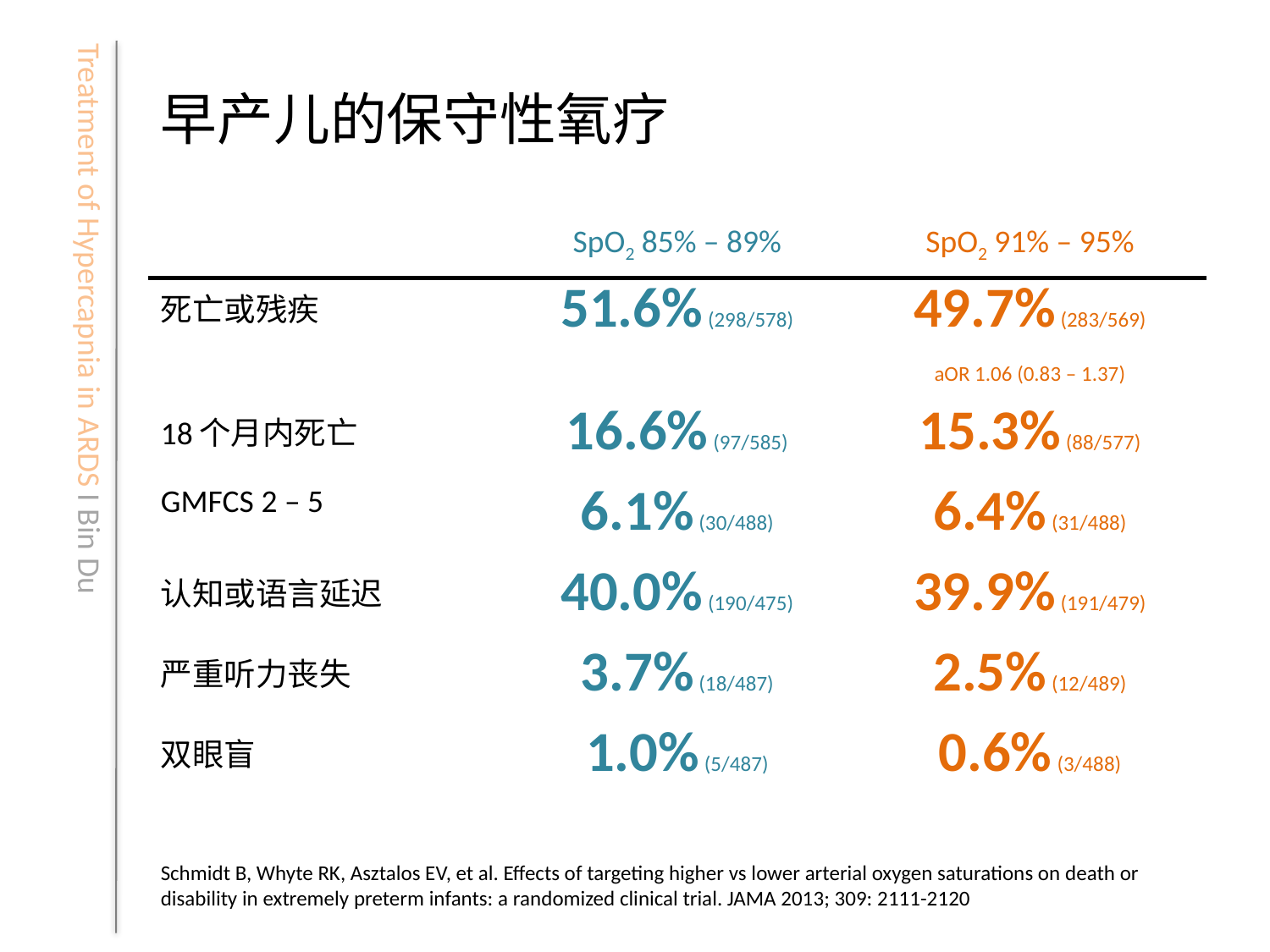

# 早产儿的保守性氧疗
|  | SpO2 85% – 89% | SpO2 91% – 95% |
| --- | --- | --- |
| 死亡或残疾 | 51.6% (298/578) | 49.7% (283/569) |
|  |  | aOR 1.06 (0.83 – 1.37) |
| 18个月内死亡 | 16.6% (97/585) | 15.3% (88/577) |
| GMFCS 2 – 5 | 6.1% (30/488) | 6.4% (31/488) |
| 认知或语言延迟 | 40.0% (190/475) | 39.9% (191/479) |
| 严重听力丧失 | 3.7% (18/487) | 2.5% (12/489) |
| 双眼盲 | 1.0% (5/487) | 0.6% (3/488) |
Schmidt B, Whyte RK, Asztalos EV, et al. Effects of targeting higher vs lower arterial oxygen saturations on death or disability in extremely preterm infants: a randomized clinical trial. JAMA 2013; 309: 2111-2120